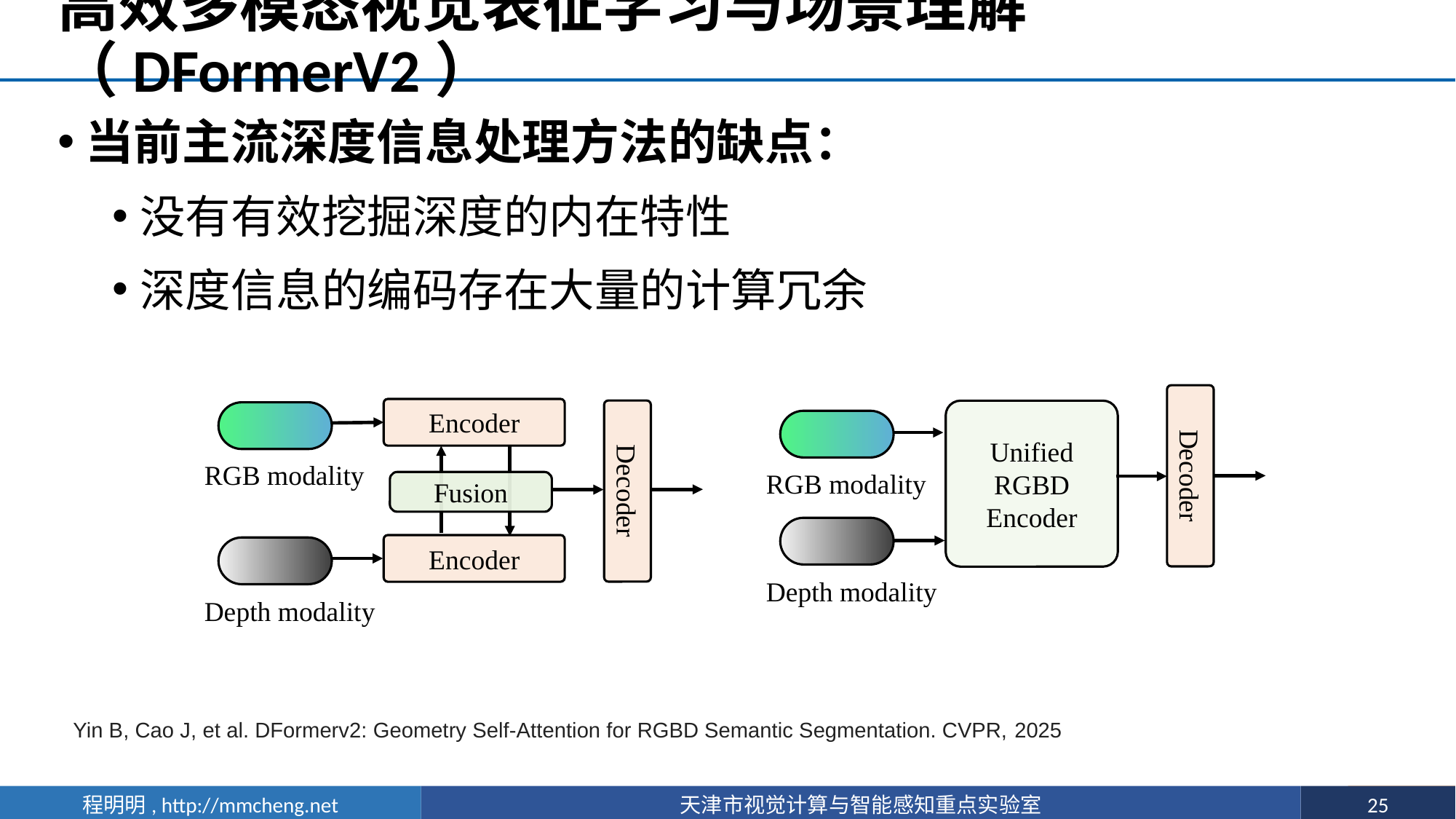

# 高效多模态视觉表征学习与场景理解（DFormerV2）
当前主流深度信息处理方法的缺点：
没有有效挖掘深度的内在特性
深度信息的编码存在大量的计算冗余

Encoder
Unified
RGBD
Encoder

Decoder
RGB modality
RGB modality
Decoder
Fusion

Encoder

Depth modality
Depth modality
Yin B, Cao J, et al. DFormerv2: Geometry Self-Attention for RGBD Semantic Segmentation. CVPR, 2025